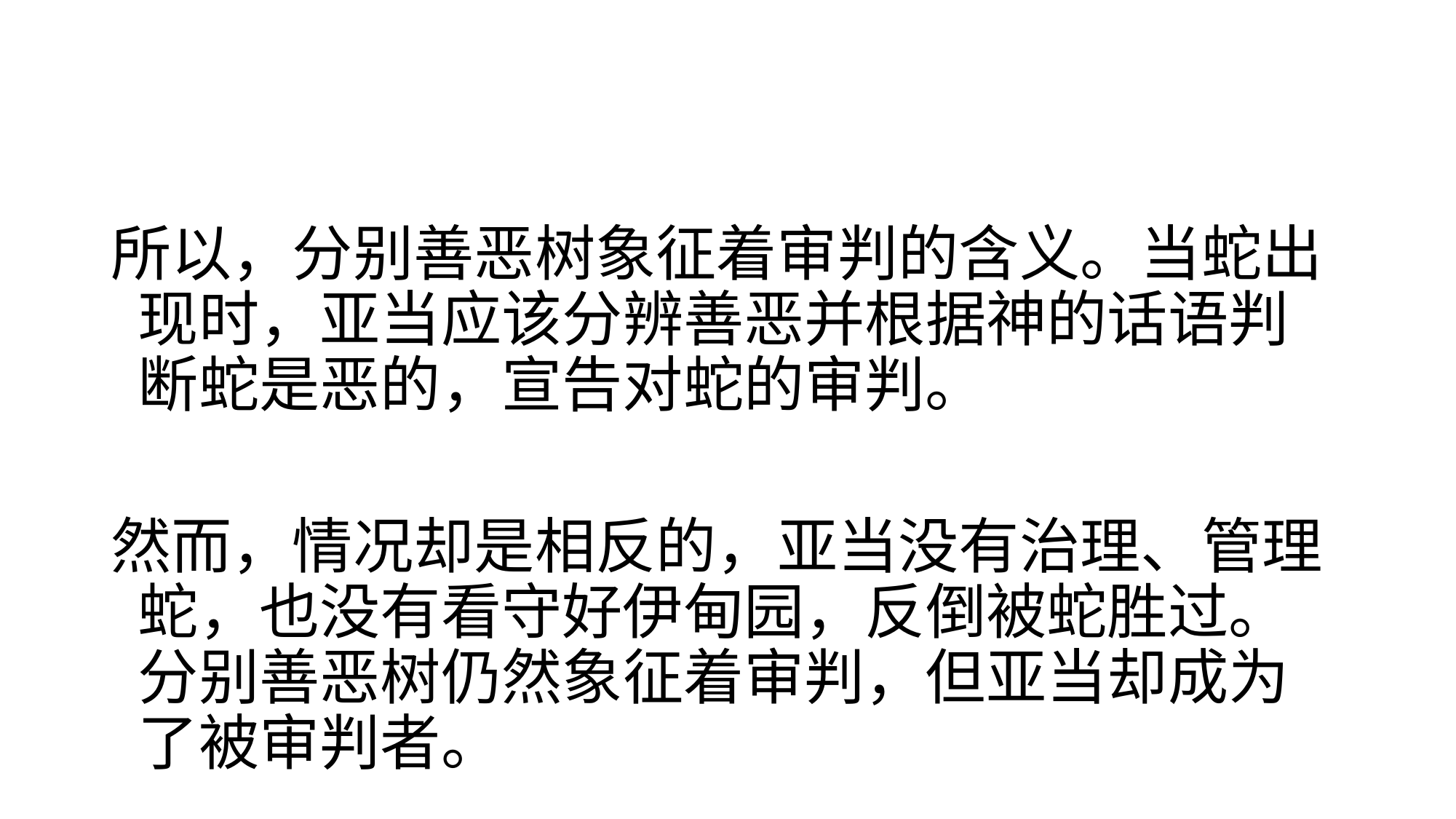

#
所以，分别善恶树象征着审判的含义。当蛇出现时，亚当应该分辨善恶并根据神的话语判断蛇是恶的，宣告对蛇的审判。

然而，情况却是相反的，亚当没有治理、管理蛇，也没有看守好伊甸园，反倒被蛇胜过。分别善恶树仍然象征着审判，但亚当却成为了被审判者。